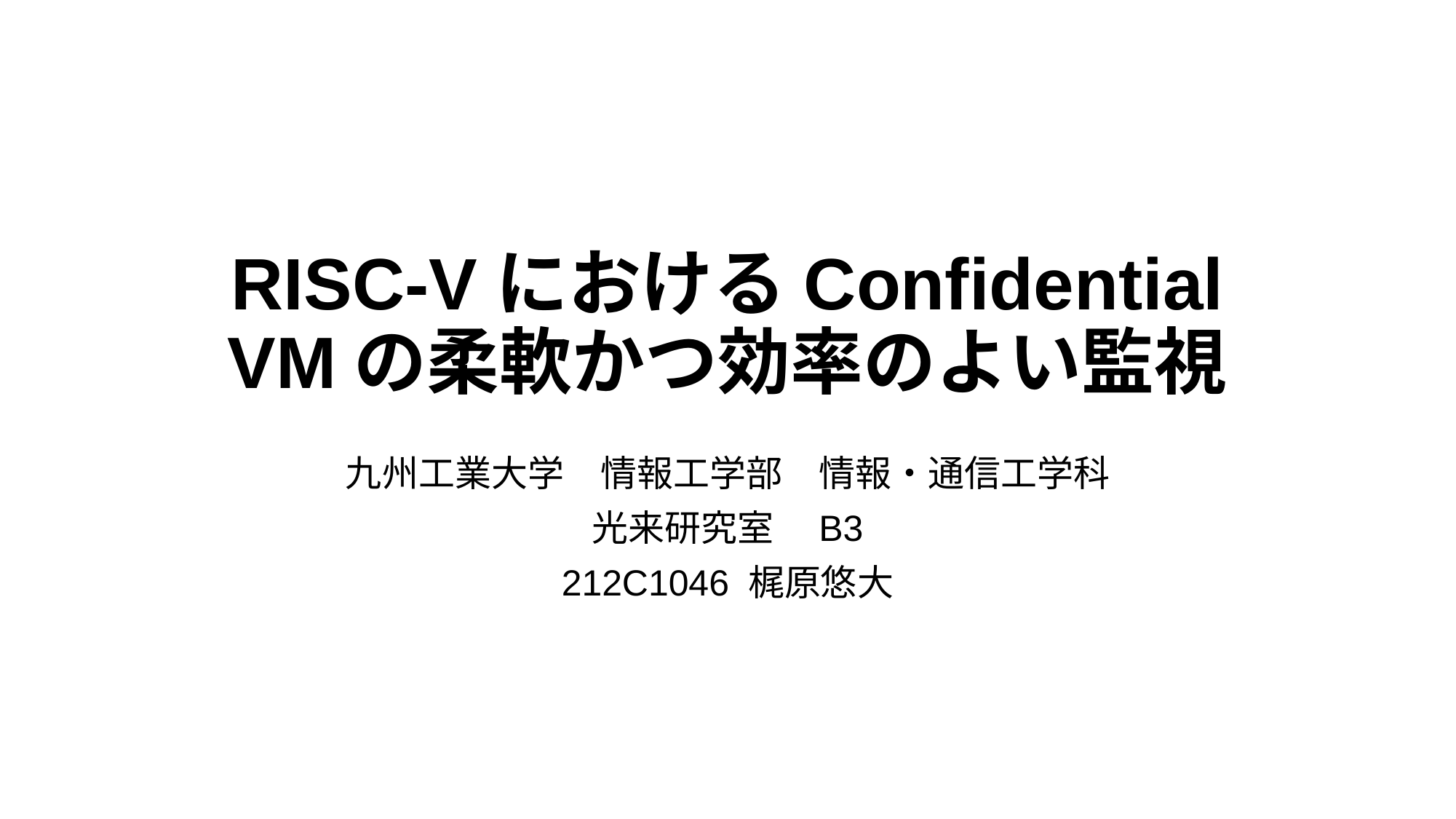

# RISC-VにおけるConfidential VMの柔軟かつ効率のよい監視
九州工業大学　情報工学部　情報・通信工学科
光来研究室　B3
212C1046 梶原悠大